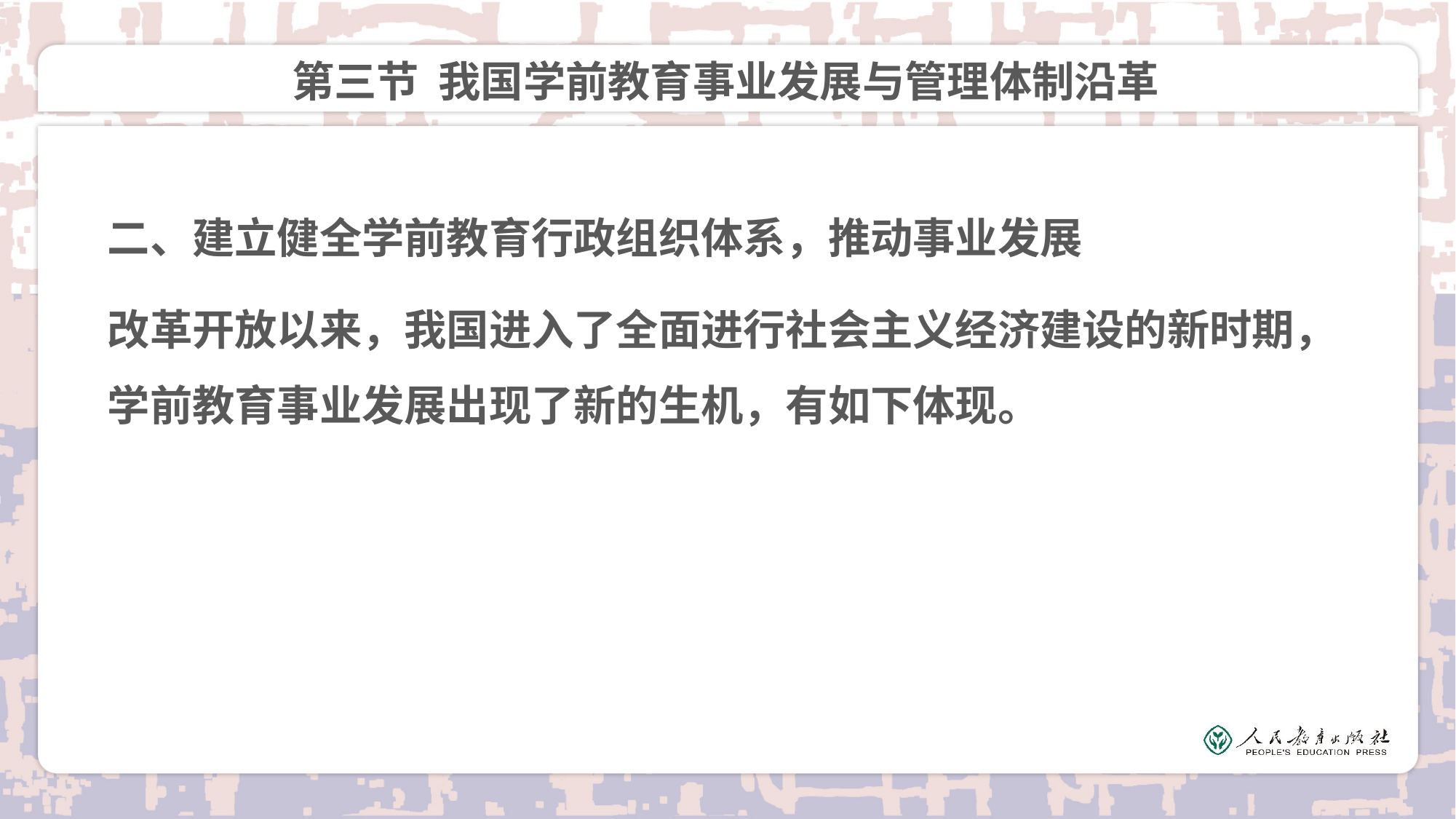

# 第三节  我国学前教育事业发展与管理体制沿革
二、建立健全学前教育行政组织体系，推动事业发展
改革开放以来，我国进入了全面进行社会主义经济建设的新时期，学前教育事业发展出现了新的生机，有如下体现。